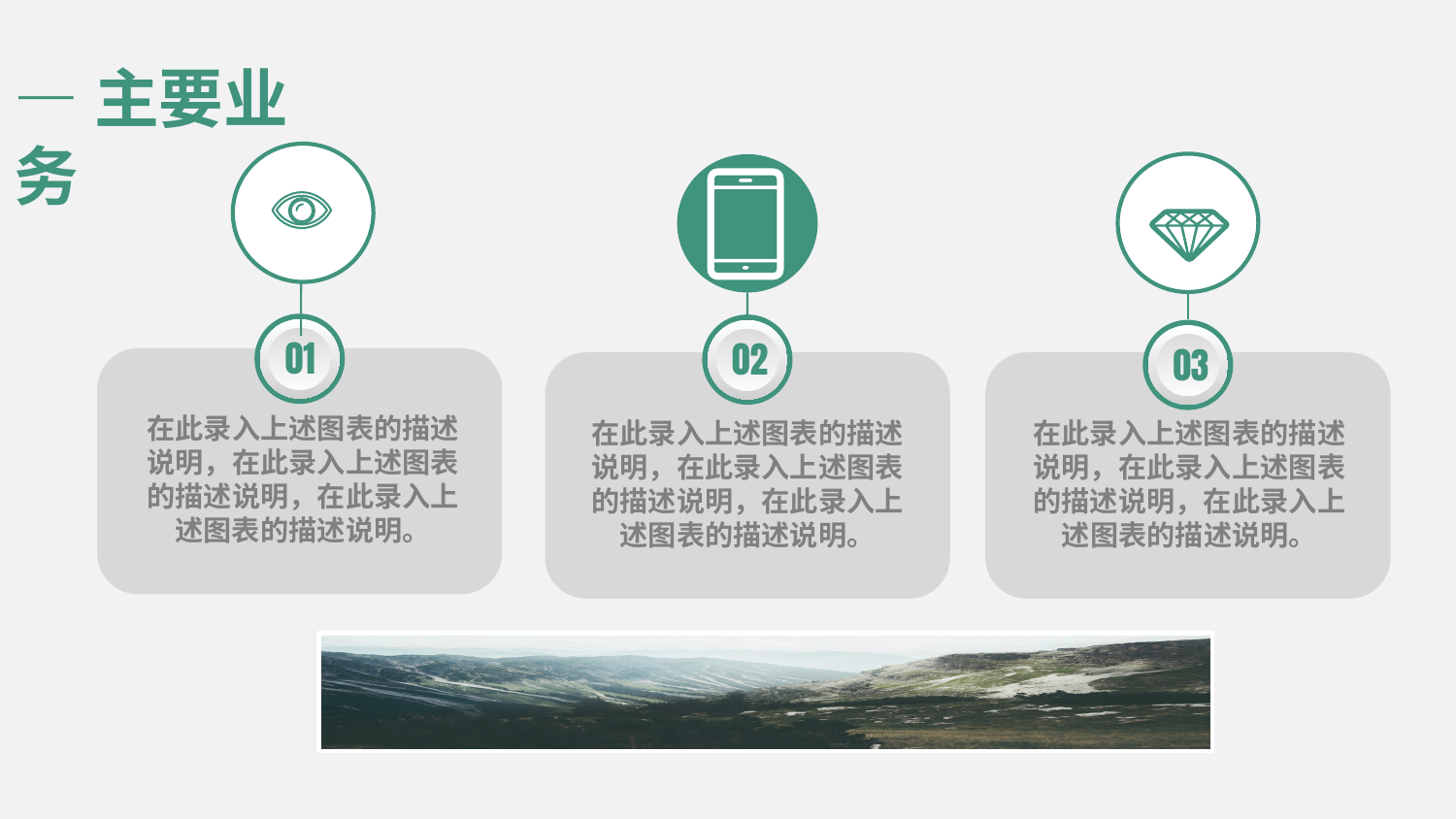

—主要业务

01

02

03

在此录入上述图表的描述说明，在此录入上述图表的描述说明，在此录入上述图表的描述说明。

在此录入上述图表的描述说明，在此录入上述图表的描述说明，在此录入上述图表的描述说明。

在此录入上述图表的描述说明，在此录入上述图表的描述说明，在此录入上述图表的描述说明。